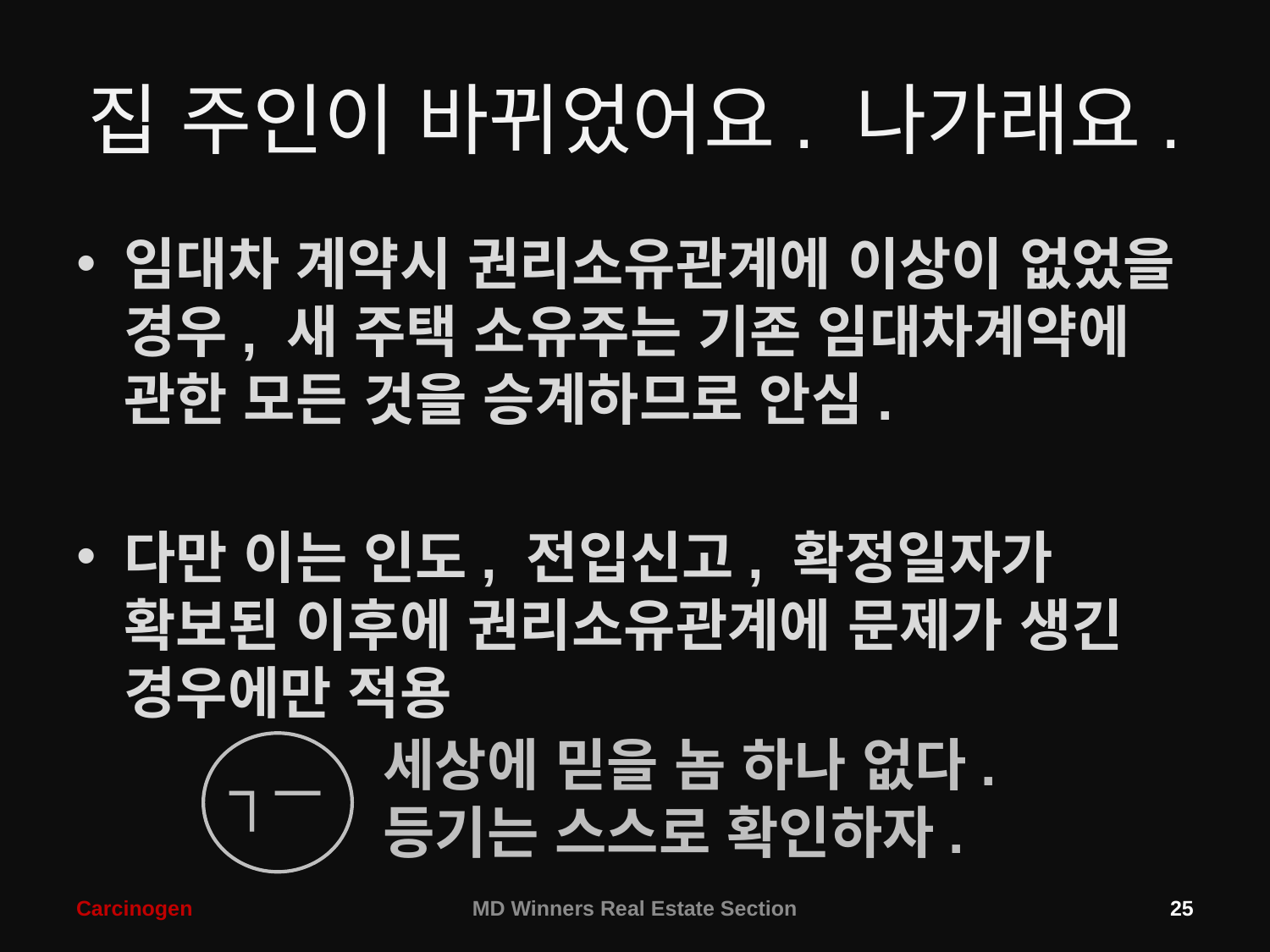

# 집 주인이 바뀌었어요. 나가래요.
임대차 계약시 권리소유관계에 이상이 없었을 경우, 새 주택 소유주는 기존 임대차계약에 관한 모든 것을 승계하므로 안심.

다만 이는 인도, 전입신고, 확정일자가 확보된 이후에 권리소유관계에 문제가 생긴 경우에만 적용
세상에 믿을 놈 하나 없다.
등기는 스스로 확인하자.

┐─
Carcinogen
MD Winners Real Estate Section
25